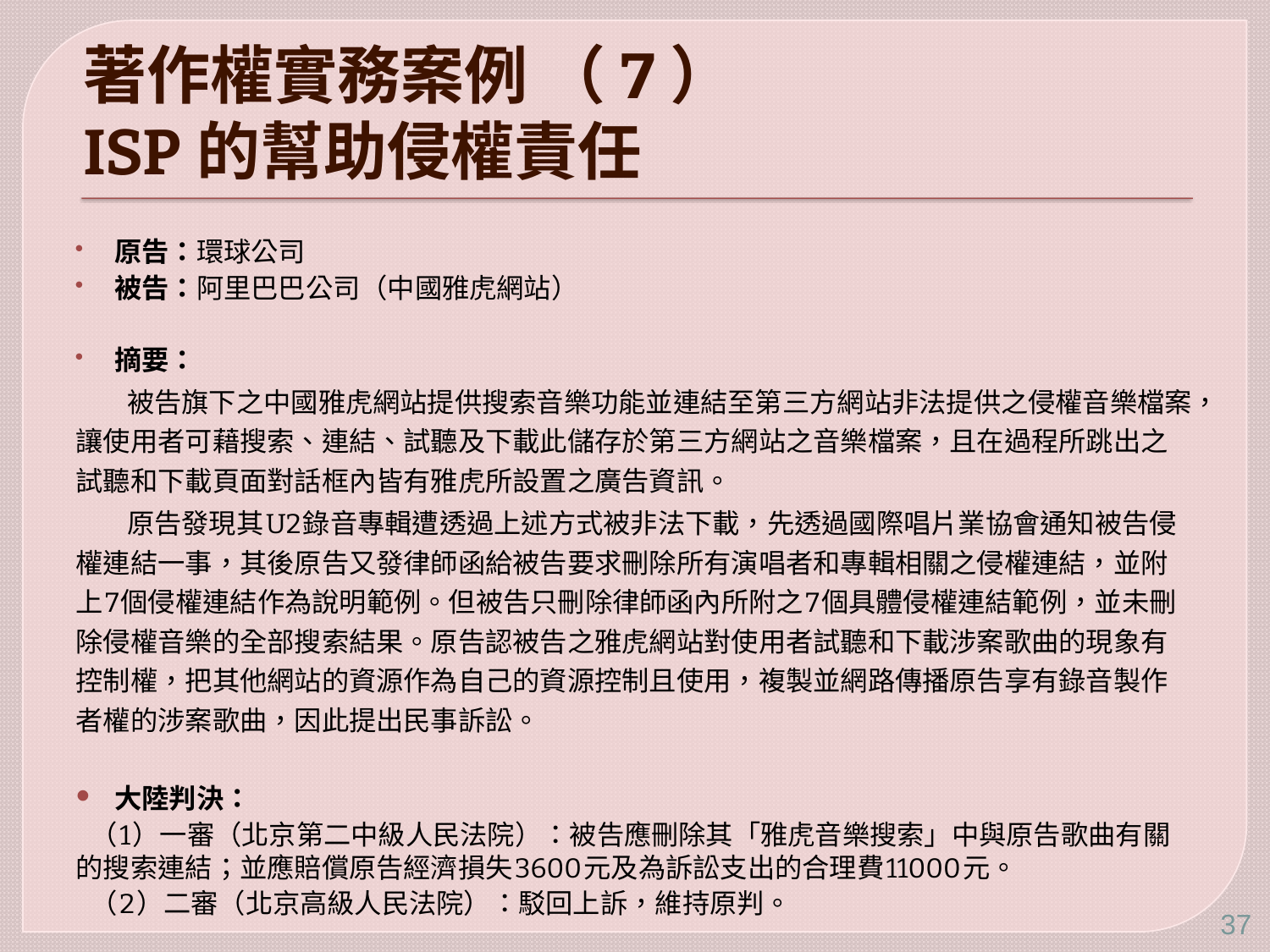

# 著作權實務案例 （7） ISP的幫助侵權責任
原告：環球公司
被告：阿里巴巴公司（中國雅虎網站）

摘要：
        被告旗下之中國雅虎網站提供搜索音樂功能並連結至第三方網站非法提供之侵權音樂檔案，讓使用者可藉搜索、連結、試聽及下載此儲存於第三方網站之音樂檔案，且在過程所跳出之試聽和下載頁面對話框內皆有雅虎所設置之廣告資訊。
        原告發現其U2錄音專輯遭透過上述方式被非法下載，先透過國際唱片業協會通知被告侵權連結一事，其後原告又發律師函給被告要求刪除所有演唱者和專輯相關之侵權連結，並附上7個侵權連結作為說明範例。但被告只刪除律師函內所附之7個具體侵權連結範例，並未刪除侵權音樂的全部搜索結果。原告認被告之雅虎網站對使用者試聽和下載涉案歌曲的現象有控制權，把其他網站的資源作為自己的資源控制且使用，複製並網路傳播原告享有錄音製作者權的涉案歌曲，因此提出民事訴訟。

大陸判決：
  （1）一審（北京第二中級人民法院）：被告應刪除其「雅虎音樂搜索」中與原告歌曲有關的搜索連結；並應賠償原告經濟損失3600元及為訴訟支出的合理費11000元。
  （2）二審（北京高級人民法院）：駁回上訴，維持原判。

37